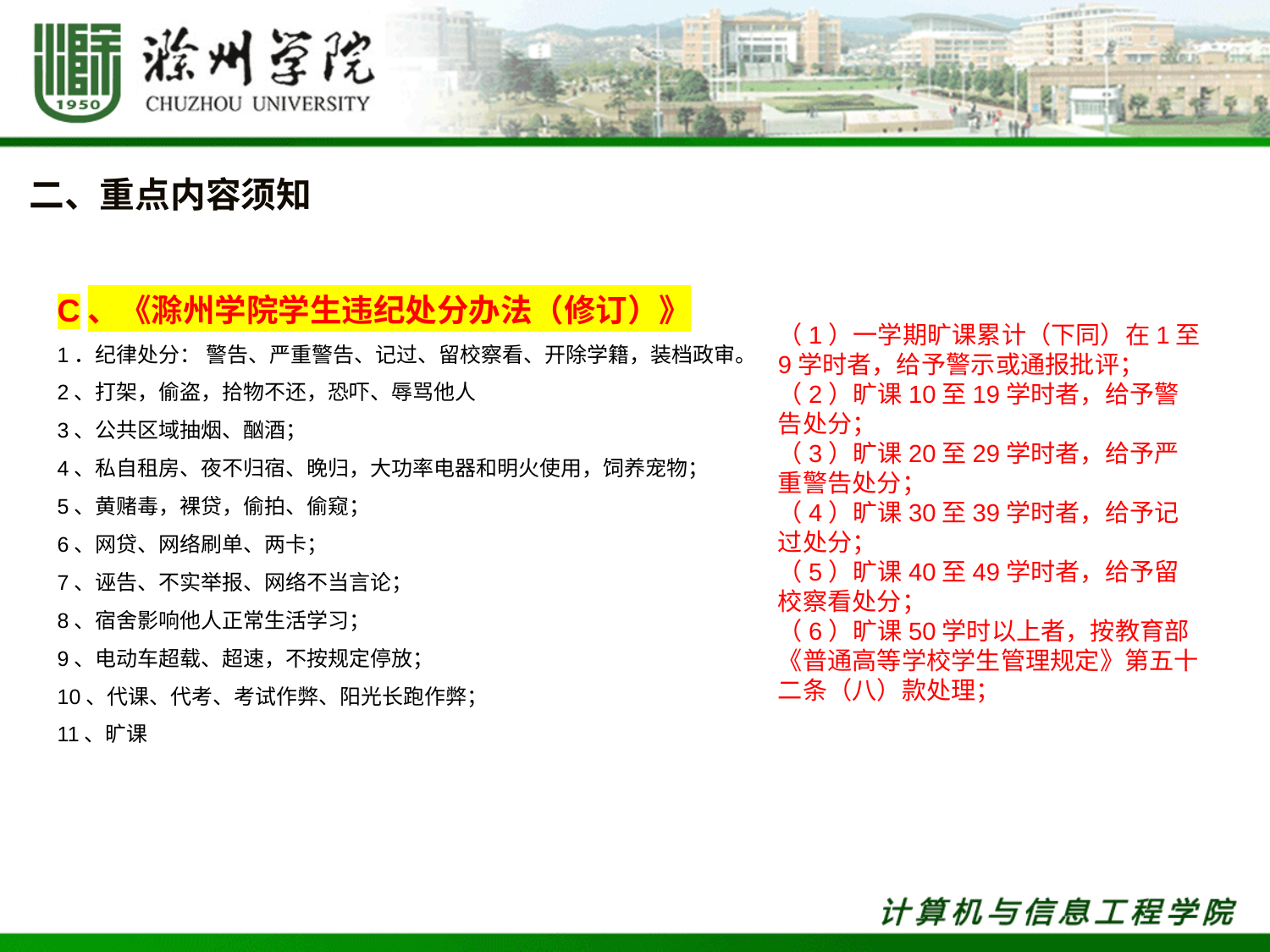

二、重点内容须知

C、《滁州学院学生违纪处分办法（修订）》
1．纪律处分： 警告、严重警告、记过、留校察看、开除学籍，装档政审。
2、打架，偷盗，拾物不还，恐吓、辱骂他人
3、公共区域抽烟、酗酒；
4、私自租房、夜不归宿、晚归，大功率电器和明火使用，饲养宠物；
5、黄赌毒，裸贷，偷拍、偷窥；
6、网贷、网络刷单、两卡；
7、诬告、不实举报、网络不当言论；
8、宿舍影响他人正常生活学习；
9、电动车超载、超速，不按规定停放；
10、代课、代考、考试作弊、阳光长跑作弊；
11、旷课
（1）一学期旷课累计（下同）在1至9学时者，给予警示或通报批评；
（2）旷课10至19学时者，给予警告处分；
（3）旷课20至29学时者，给予严重警告处分；
（4）旷课30至39学时者，给予记过处分；
（5）旷课40至49学时者，给予留校察看处分；
（6）旷课50学时以上者，按教育部《普通高等学校学生管理规定》第五十二条（八）款处理；